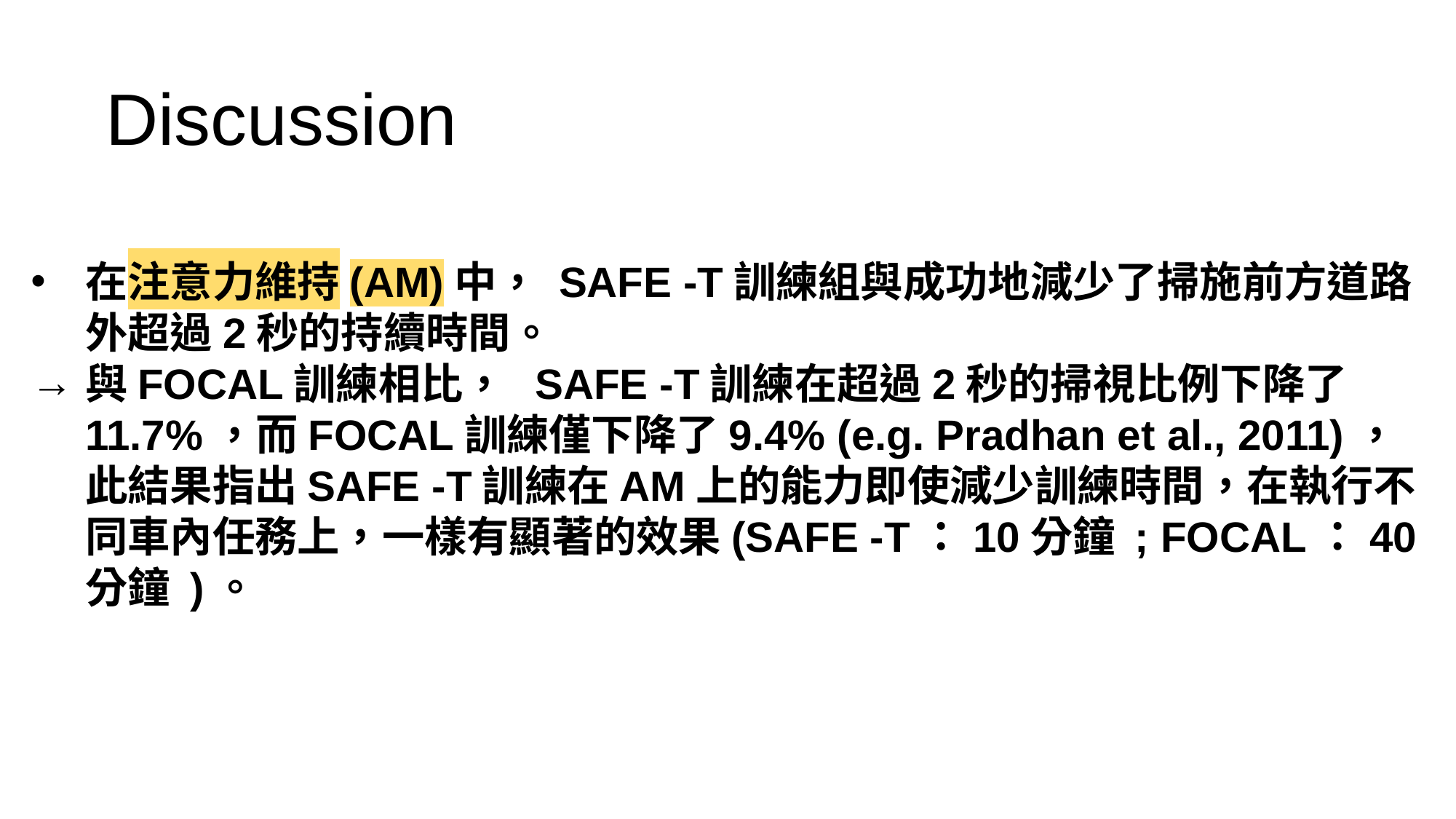

Discussion
在注意力維持(AM)中， SAFE -T訓練組與成功地減少了掃施前方道路外超過2秒的持續時間。
與FOCAL訓練相比，  SAFE -T訓練在超過2秒的掃視比例下降了11.7%，而FOCAL訓練僅下降了9.4% (e.g. Pradhan et al., 2011)，此結果指出SAFE -T訓練在AM上的能力即使減少訓練時間，在執行不同車內任務上，一樣有顯著的效果(SAFE -T：10分鐘 ; FOCAL：40分鐘 )。